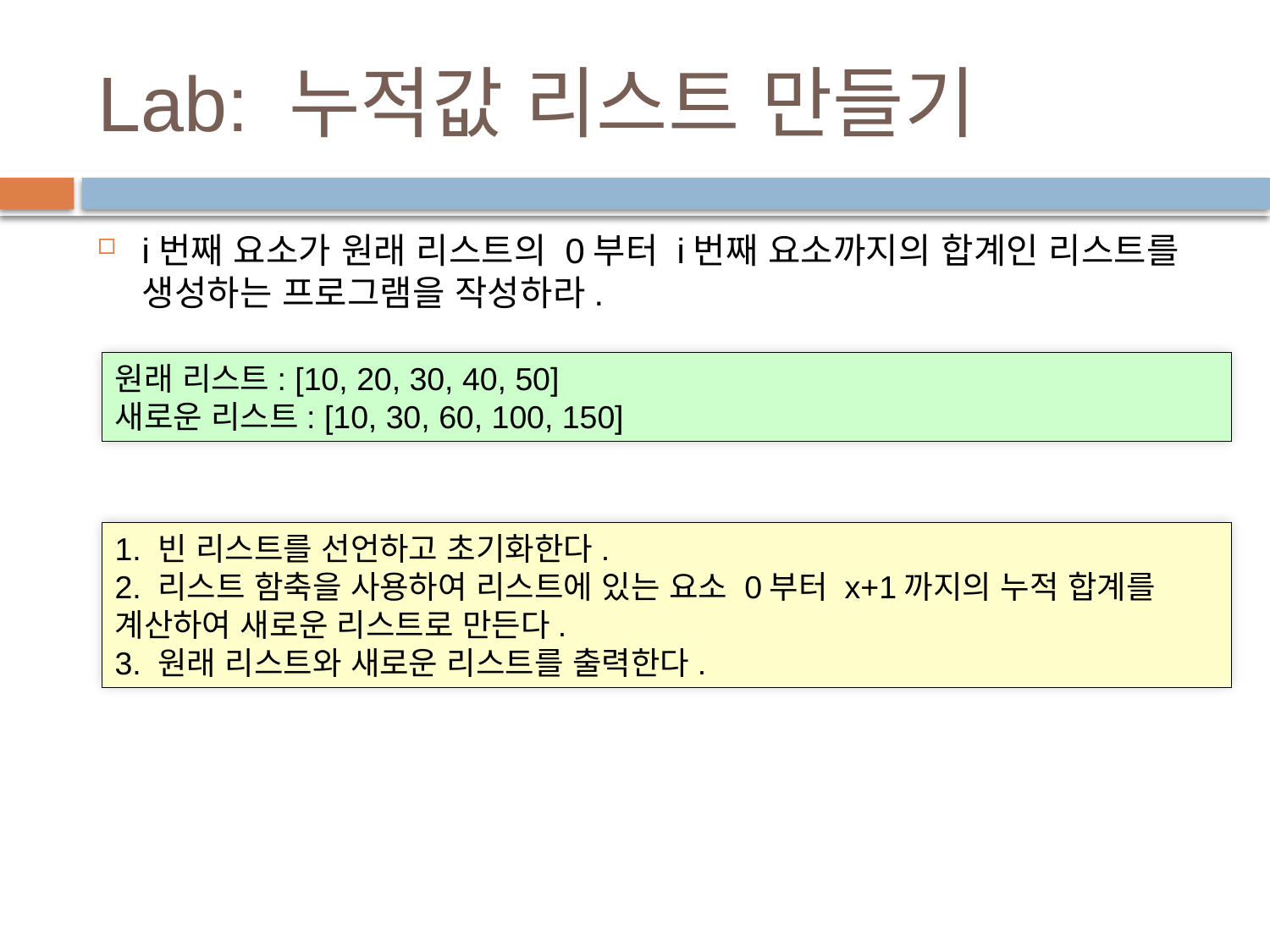

# Lab: 누적값 리스트 만들기
i번째 요소가 원래 리스트의 0부터 i번째 요소까지의 합계인 리스트를 생성하는 프로그램을 작성하라.
원래 리스트: [10, 20, 30, 40, 50]
새로운 리스트: [10, 30, 60, 100, 150]
1. 빈 리스트를 선언하고 초기화한다.
2. 리스트 함축을 사용하여 리스트에 있는 요소 0부터 x+1까지의 누적 합계를 계산하여 새로운 리스트로 만든다.
3. 원래 리스트와 새로운 리스트를 출력한다.